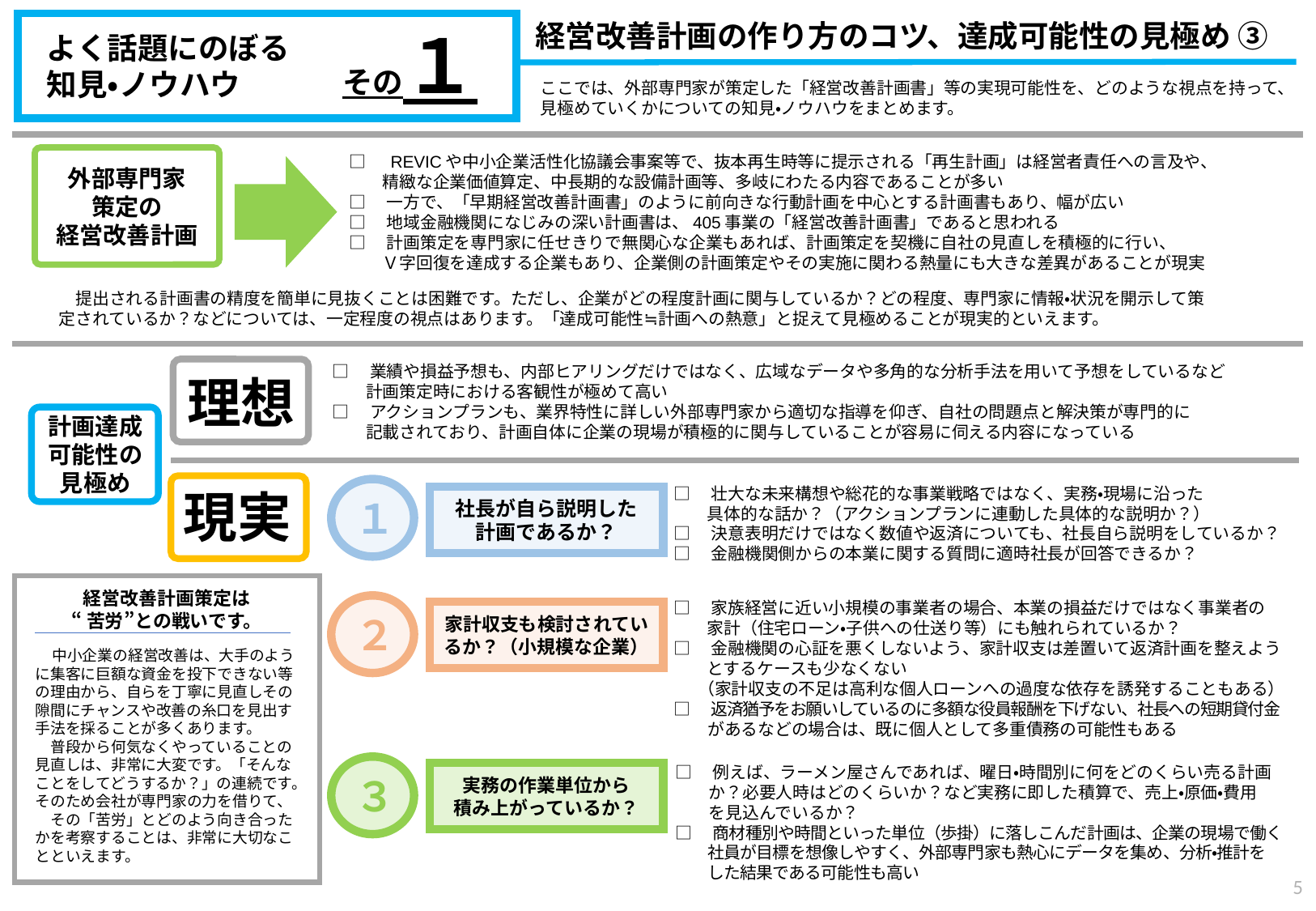

経営改善計画の作り方のコツ、達成可能性の見極め ③

その１
よく話題にのぼる
知見・ノウハウ
ここでは、外部専門家が策定した「経営改善計画書」等の実現可能性を、どのような視点を持って、見極めていくかについての知見・ノウハウをまとめます。
□　REVICや中小企業活性化協議会事案等で、抜本再生時等に提示される「再生計画」は経営者責任への言及や、
　　精緻な企業価値算定、中長期的な設備計画等、多岐にわたる内容であることが多い
□　一方で、「早期経営改善計画書」のように前向きな行動計画を中心とする計画書もあり、幅が広い
□　地域金融機関になじみの深い計画書は、405事業の「経営改善計画書」であると思われる
□　計画策定を専門家に任せきりで無関心な企業もあれば、計画策定を契機に自社の見直しを積極的に行い、
　　Ｖ字回復を達成する企業もあり、企業側の計画策定やその実施に関わる熱量にも大きな差異があることが現実
外部専門家
策定の
経営改善計画

　提出される計画書の精度を簡単に見抜くことは困難です。ただし、企業がどの程度計画に関与しているか？どの程度、専門家に情報・状況を開示して策定されているか？などについては、一定程度の視点はあります。「達成可能性≒計画への熱意」と捉えて見極めることが現実的といえます。
□　業績や損益予想も、内部ヒアリングだけではなく、広域なデータや多角的な分析手法を用いて予想をしているなど
　　計画策定時における客観性が極めて高い
□　アクションプランも、業界特性に詳しい外部専門家から適切な指導を仰ぎ、自社の問題点と解決策が専門的に
　　記載されており、計画自体に企業の現場が積極的に関与していることが容易に伺える内容になっている

理想
計画達成
可能性の
見極め

現実
□　壮大な未来構想や総花的な事業戦略ではなく、実務・現場に沿った
　　具体的な話か？（アクションプランに連動した具体的な説明か？）
□　決意表明だけではなく数値や返済についても、社長自ら説明をしているか？
□　金融機関側からの本業に関する質問に適時社長が回答できるか？
１
社長が自ら説明した
計画であるか？

経営改善計画策定は
“苦労”との戦いです。
□　家族経営に近い小規模の事業者の場合、本業の損益だけではなく事業者の
　　家計（住宅ローン・子供への仕送り等）にも触れられているか？
□　金融機関の心証を悪くしないよう、家計収支は差置いて返済計画を整えよう
　　とするケースも少なくない
　  （家計収支の不足は高利な個人ローンへの過度な依存を誘発することもある）
□　返済猶予をお願いしているのに多額な役員報酬を下げない、社長への短期貸付金
　　 があるなどの場合は、既に個人として多重債務の可能性もある
２
家計収支も検討されているか？（小規模な企業）
　中小企業の経営改善は、大手のように集客に巨額な資金を投下できない等の理由から、自らを丁寧に見直しその隙間にチャンスや改善の糸口を見出す手法を採ることが多くあります。
　普段から何気なくやっていることの見直しは、非常に大変です。「そんなことをしてどうするか？」の連続です。そのため会社が専門家の力を借りて、　その「苦労」とどのよう向き合ったかを考察することは、非常に大切なことといえます。
□　例えば、ラーメン屋さんであれば、曜日・時間別に何をどのくらい売る計画
　　か？必要人時はどのくらいか？など実務に即した積算で、売上・原価・費用
　　を見込んでいるか？
□　商材種別や時間といった単位（歩掛）に落しこんだ計画は、企業の現場で働く
　　社員が目標を想像しやすく、外部専門家も熱心にデータを集め、分析・推計を
　　した結果である可能性も高い
３
実務の作業単位から
積み上がっているか？
5